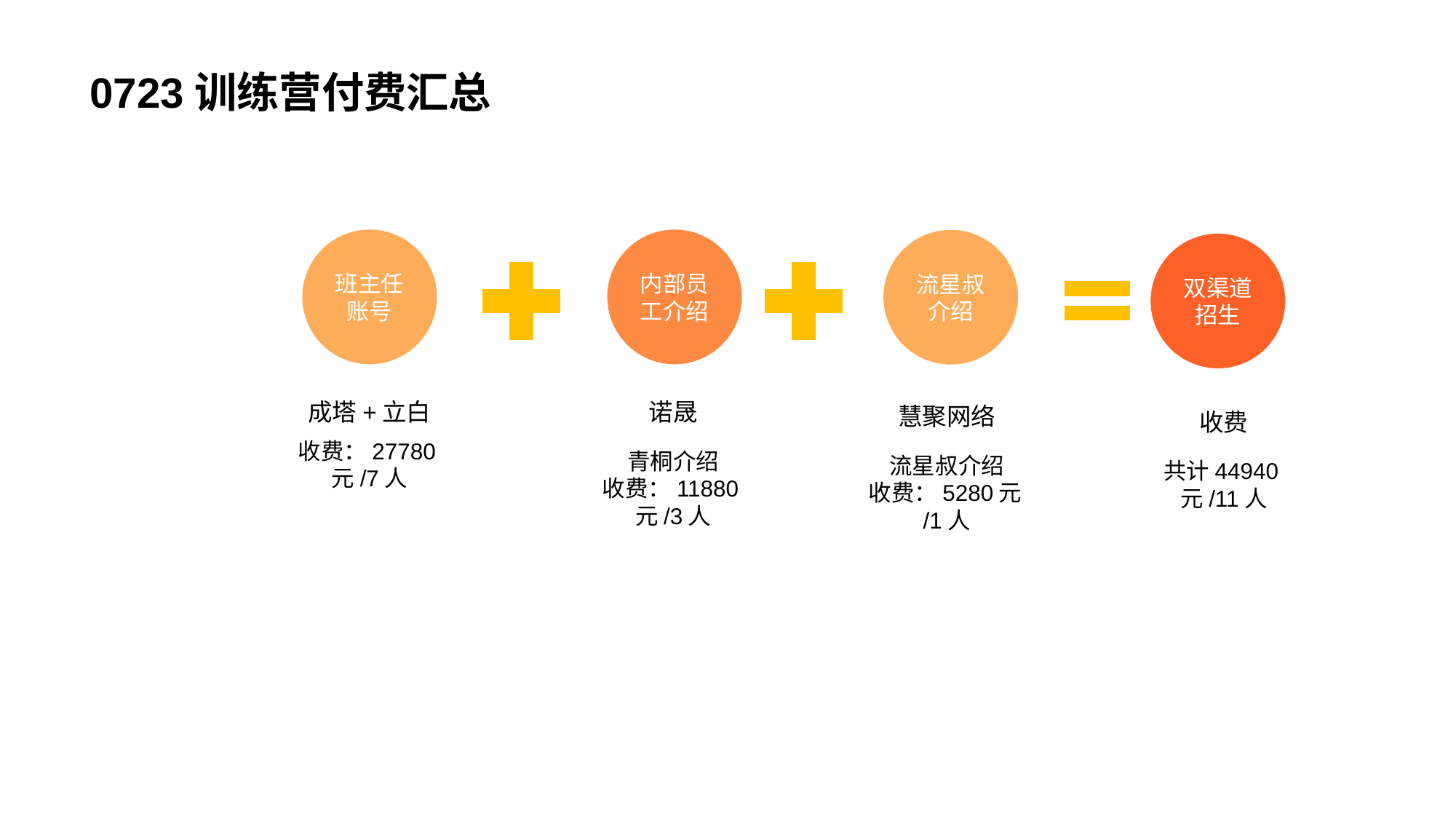

0723训练营付费汇总
内部员工介绍
班主任账号
     总结
流星叔介绍
双渠道招生

成塔+立白
诺晟
慧聚网络
收费
收费：27780元/7人
青桐介绍
收费：11880元/3人
流星叔介绍
收费：5280元/1人
共计44940元/11人